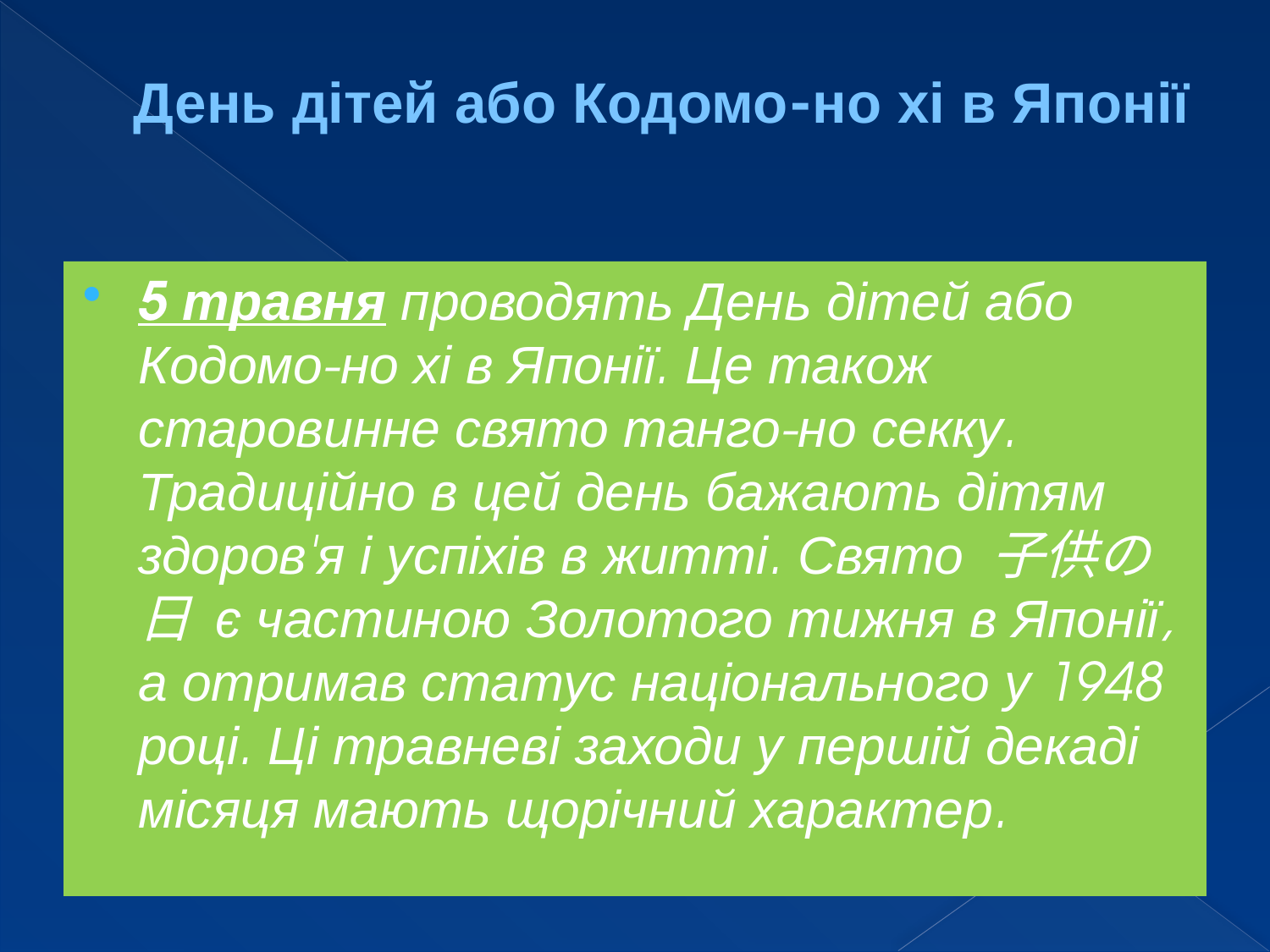

# День дітей або Кодомо-но хі в Японії
5 травня проводять День дітей або Кодомо-но хі в Японії. Це також старовинне свято танго-но секку. Традиційно в цей день бажають дітям здоров'я і успіхів в житті. Свято 子供の日 є частиною Золотого тижня в Японії, а отримав статус національного у 1948 році. Ці травневі заходи у першій декаді місяця мають щорічний характер.